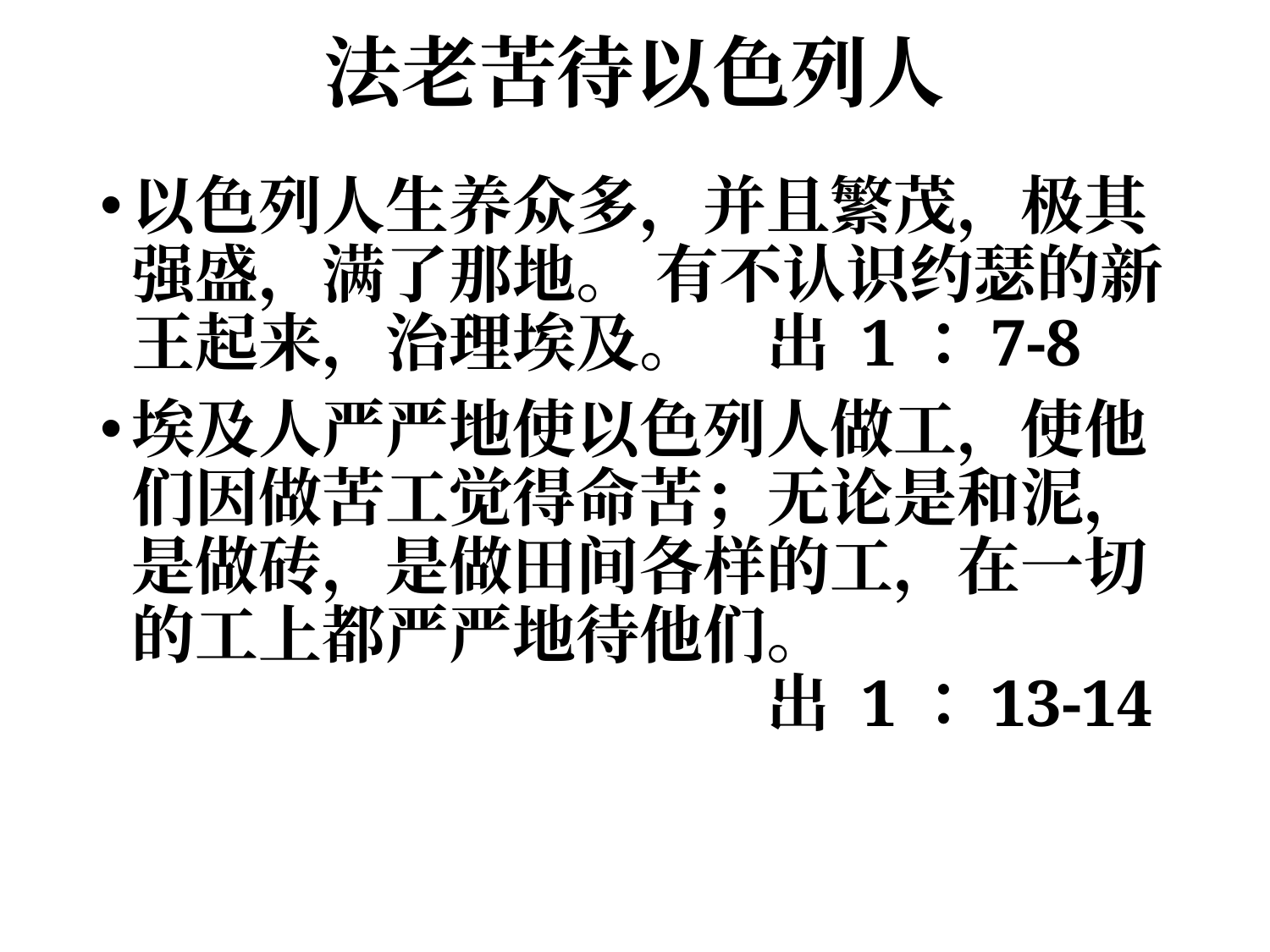

# 法老苦待以色列人
以色列人生养众多，并且繁茂，极其强盛，满了那地。 有不认识约瑟的新王起来，治理埃及。	出 1：7-8
埃及人严严地使以色列人做工，使他们因做苦工觉得命苦；无论是和泥，是做砖，是做田间各样的工，在一切的工上都严严地待他们。								出 1：13-14